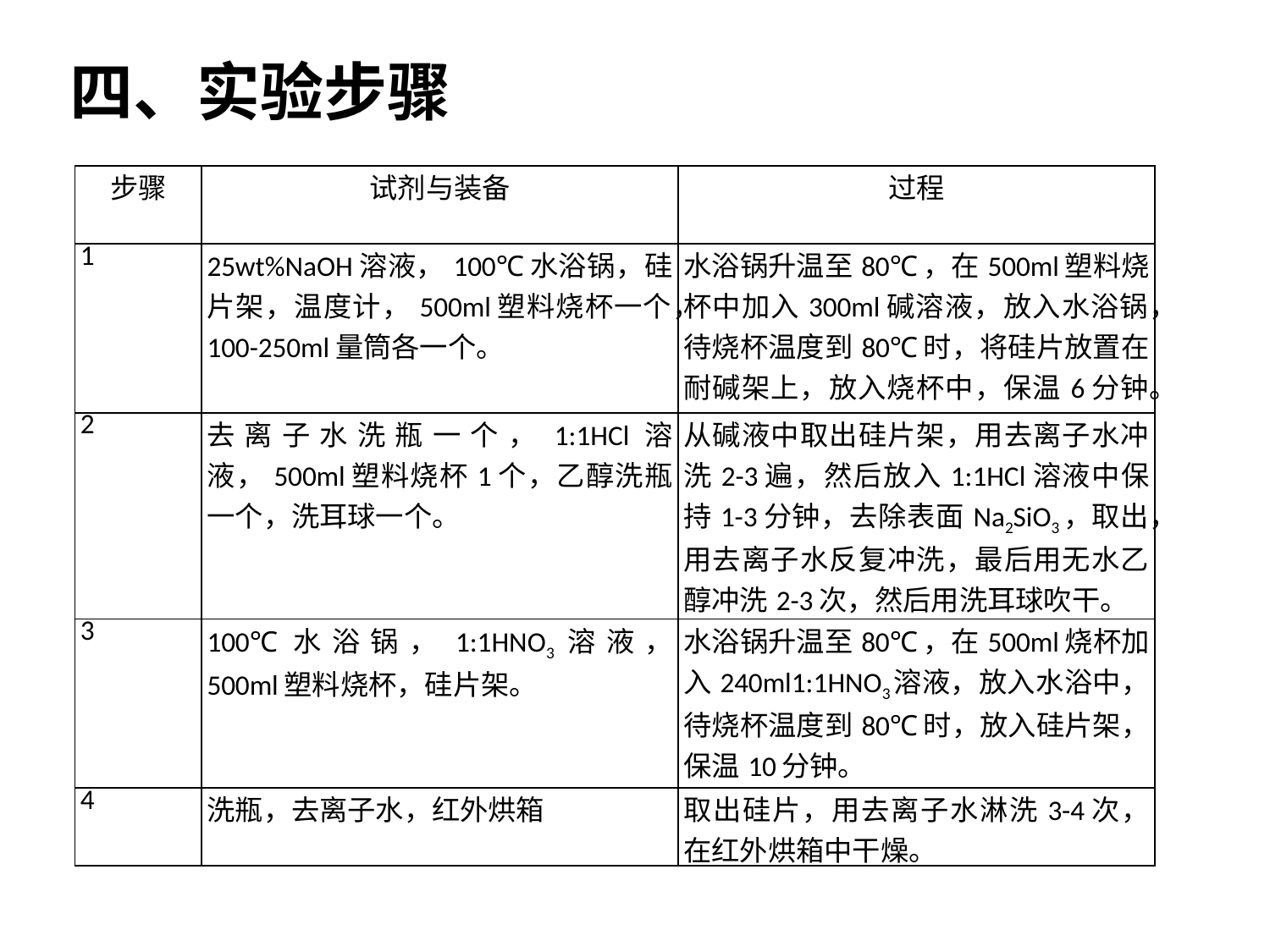

四、实验步骤
| 步骤 | 试剂与装备 | 过程 |
| --- | --- | --- |
| 1 | 25wt%NaOH溶液，100℃水浴锅，硅片架，温度计，500ml塑料烧杯一个，100-250ml量筒各一个。 | 水浴锅升温至80℃，在500ml塑料烧杯中加入300ml碱溶液，放入水浴锅，待烧杯温度到80℃时，将硅片放置在耐碱架上，放入烧杯中，保温6分钟。 |
| 2 | 去离子水洗瓶一个，1:1HCl溶液，500ml塑料烧杯1个，乙醇洗瓶一个，洗耳球一个。 | 从碱液中取出硅片架，用去离子水冲洗2-3遍，然后放入1:1HCl溶液中保持1-3分钟，去除表面Na2SiO3，取出，用去离子水反复冲洗，最后用无水乙醇冲洗2-3次，然后用洗耳球吹干。 |
| 3 | 100℃水浴锅，1:1HNO3溶液， 500ml塑料烧杯，硅片架。 | 水浴锅升温至80℃，在500ml烧杯加入240ml1:1HNO3溶液，放入水浴中，待烧杯温度到80℃时，放入硅片架，保温10分钟。 |
| 4 | 洗瓶，去离子水，红外烘箱 | 取出硅片，用去离子水淋洗3-4次，在红外烘箱中干燥。 |